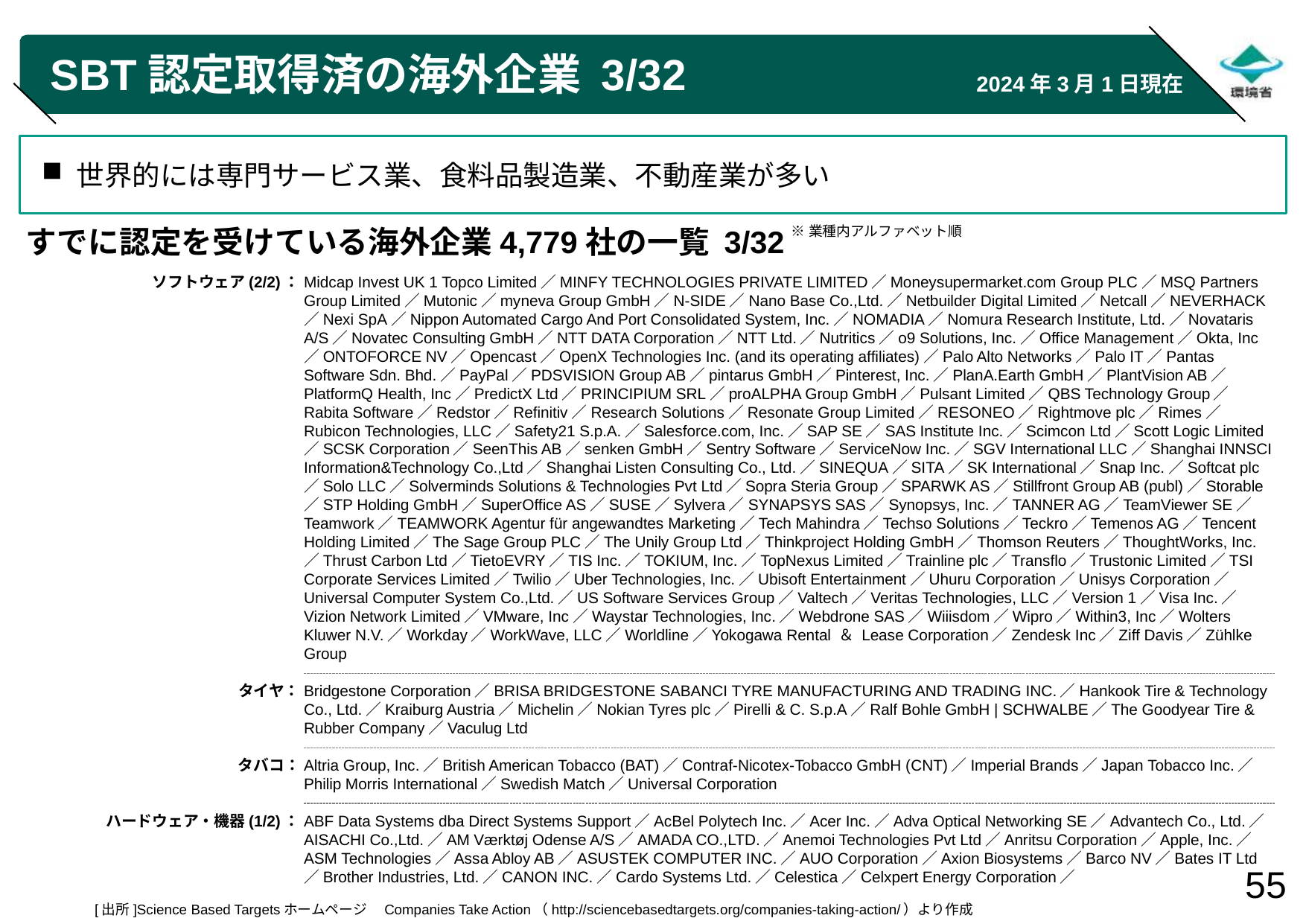

# SBT認定取得済の海外企業 3/32
2024年3月1日現在
世界的には専門サービス業、食料品製造業、不動産業が多い
※業種内アルファベット順
すでに認定を受けている海外企業4,779社の一覧 3/32
ソフトウェア(2/2)：

タイヤ：

タバコ：

ハードウェア・機器(1/2)：

Midcap Invest UK 1 Topco Limited／MINFY TECHNOLOGIES PRIVATE LIMITED／Moneysupermarket.com Group PLC／MSQ Partners Group Limited／Mutonic／myneva Group GmbH／N-SIDE／Nano Base Co.,Ltd.／Netbuilder Digital Limited／Netcall／NEVERHACK／Nexi SpA／Nippon Automated Cargo And Port Consolidated System, Inc.／NOMADIA／Nomura Research Institute, Ltd.／Novataris A/S／Novatec Consulting GmbH／NTT DATA Corporation／NTT Ltd.／Nutritics／o9 Solutions, Inc.／Office Management／Okta, Inc／ONTOFORCE NV／Opencast／OpenX Technologies Inc. (and its operating affiliates)／Palo Alto Networks／Palo IT／Pantas Software Sdn. Bhd.／PayPal／PDSVISION Group AB／pintarus GmbH／Pinterest, Inc.／PlanA.Earth GmbH／PlantVision AB／PlatformQ Health, Inc／PredictX Ltd／PRINCIPIUM SRL／proALPHA Group GmbH／Pulsant Limited／QBS Technology Group／Rabita Software／Redstor／Refinitiv／Research Solutions／Resonate Group Limited／RESONEO／Rightmove plc／Rimes／Rubicon Technologies, LLC／Safety21 S.p.A.／Salesforce.com, Inc.／SAP SE／SAS Institute Inc.／Scimcon Ltd／Scott Logic Limited／SCSK Corporation／SeenThis AB／senken GmbH／Sentry Software／ServiceNow Inc.／SGV International LLC／Shanghai INNSCI Information&Technology Co.,Ltd／Shanghai Listen Consulting Co., Ltd.／SINEQUA／SITA／SK International／Snap Inc.／Softcat plc／Solo LLC／Solverminds Solutions & Technologies Pvt Ltd／Sopra Steria Group／SPARWK AS／Stillfront Group AB (publ)／Storable／STP Holding GmbH／SuperOffice AS／SUSE／Sylvera／SYNAPSYS SAS／Synopsys, Inc.／TANNER AG／TeamViewer SE／Teamwork／TEAMWORK Agentur für angewandtes Marketing／Tech Mahindra／Techso Solutions／Teckro／Temenos AG／Tencent Holding Limited／The Sage Group PLC／The Unily Group Ltd／Thinkproject Holding GmbH／Thomson Reuters／ThoughtWorks, Inc.／Thrust Carbon Ltd／TietoEVRY／TIS Inc.／TOKIUM, Inc.／TopNexus Limited／Trainline plc／Transflo／Trustonic Limited／TSI Corporate Services Limited／Twilio／Uber Technologies, Inc.／Ubisoft Entertainment／Uhuru Corporation／Unisys Corporation／Universal Computer System Co.,Ltd.／US Software Services Group／Valtech／Veritas Technologies, LLC／Version 1／Visa Inc.／Vizion Network Limited／VMware, Inc／Waystar Technologies, Inc.／Webdrone SAS／Wiiisdom／Wipro／Within3, Inc／Wolters Kluwer N.V.／Workday／WorkWave, LLC／Worldline／Yokogawa Rental ＆ Lease Corporation／Zendesk Inc／Ziff Davis／Zühlke Group

Bridgestone Corporation／BRISA BRIDGESTONE SABANCI TYRE MANUFACTURING AND TRADING INC.／Hankook Tire & Technology Co., Ltd.／Kraiburg Austria／Michelin／Nokian Tyres plc／Pirelli & C. S.p.A／Ralf Bohle GmbH | SCHWALBE／The Goodyear Tire & Rubber Company／Vaculug Ltd

Altria Group, Inc.／British American Tobacco (BAT)／Contraf-Nicotex-Tobacco GmbH (CNT)／Imperial Brands／Japan Tobacco Inc.／Philip Morris International／Swedish Match／Universal Corporation

ABF Data Systems dba Direct Systems Support／AcBel Polytech Inc.／Acer Inc.／Adva Optical Networking SE／Advantech Co., Ltd.／AISACHI Co.,Ltd.／AM Værktøj Odense A/S／AMADA CO.,LTD.／Anemoi Technologies Pvt Ltd／Anritsu Corporation／Apple, Inc.／ASM Technologies／Assa Abloy AB／ASUSTEK COMPUTER INC.／AUO Corporation／Axion Biosystems／Barco NV／Bates IT Ltd／Brother Industries, Ltd.／CANON INC.／Cardo Systems Ltd.／Celestica／Celxpert Energy Corporation／
[出所]Science Based Targetsホームページ　Companies Take Action（http://sciencebasedtargets.org/companies-taking-action/）より作成